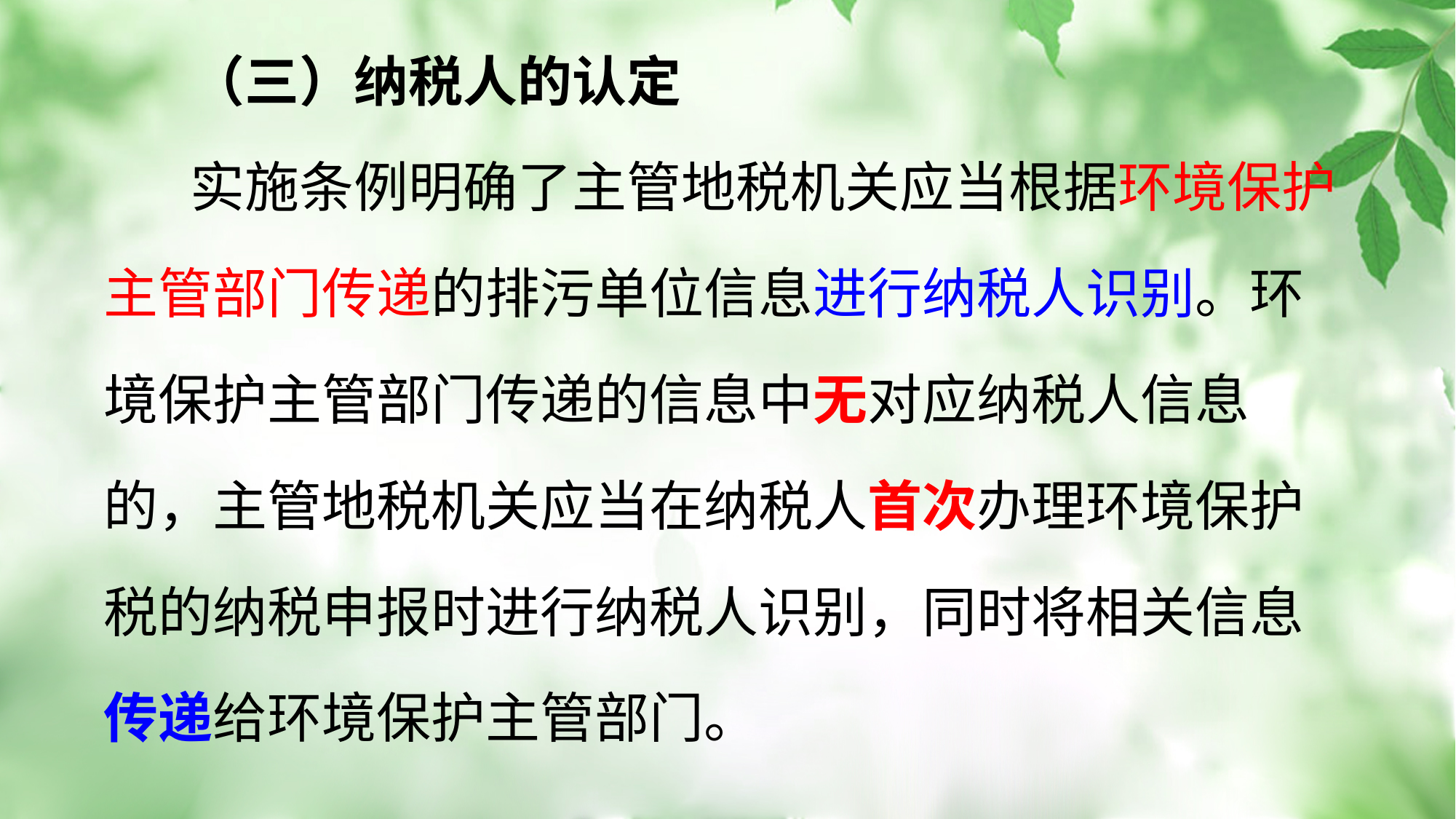

（三）纳税人的认定
  实施条例明确了主管地税机关应当根据环境保护主管部门传递的排污单位信息进行纳税人识别。环境保护主管部门传递的信息中无对应纳税人信息的，主管地税机关应当在纳税人首次办理环境保护税的纳税申报时进行纳税人识别，同时将相关信息传递给环境保护主管部门。